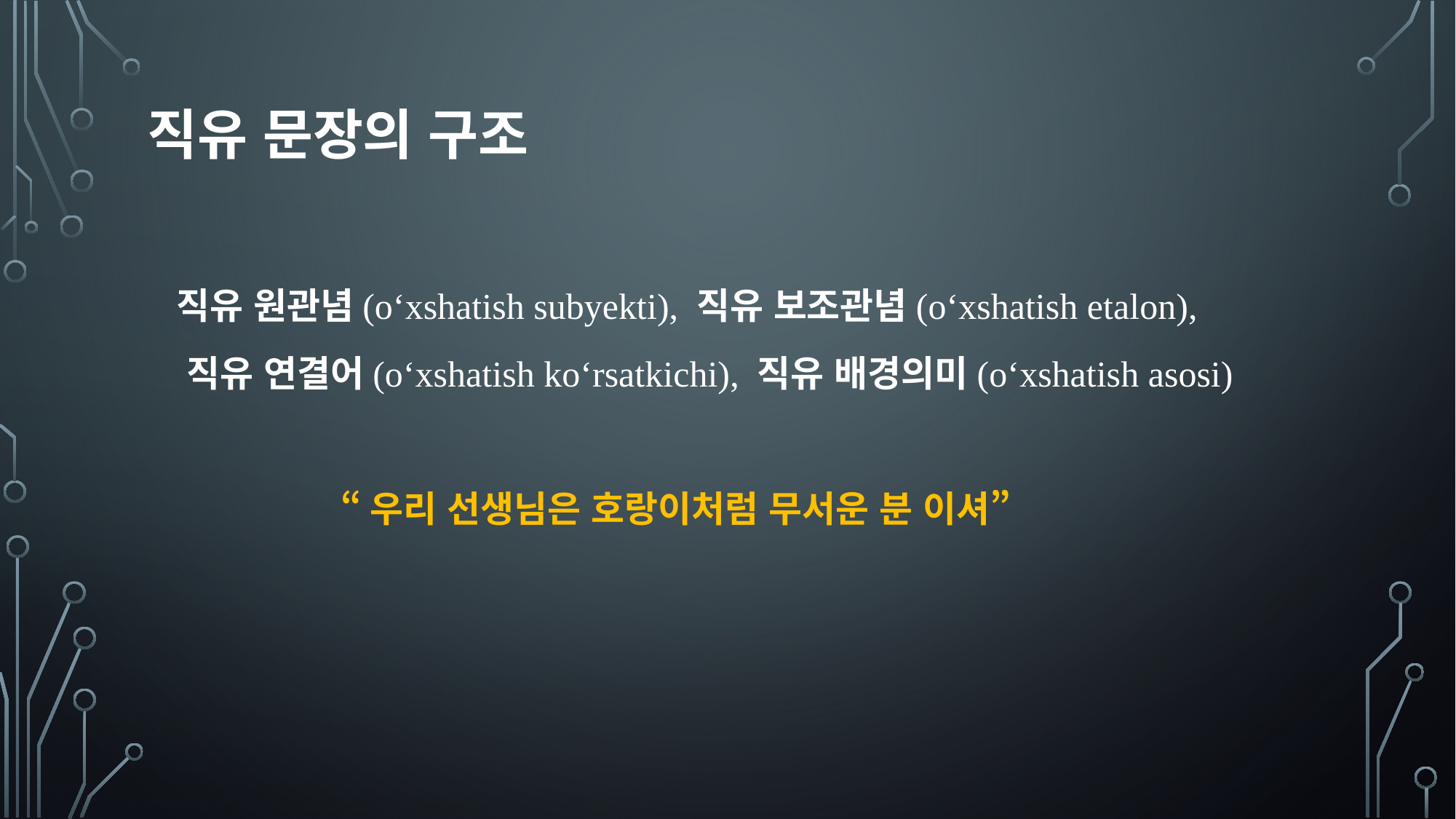

# 직유 문장의 구조
  직유 원관념(o‘xshatish subyekti), 직유 보조관념(o‘xshatish etalon),
   직유 연결어(o‘xshatish ko‘rsatkichi), 직유 배경의미(o‘xshatish asosi)

                   “우리 선생님은 호랑이처럼 무서운 분 이셔”